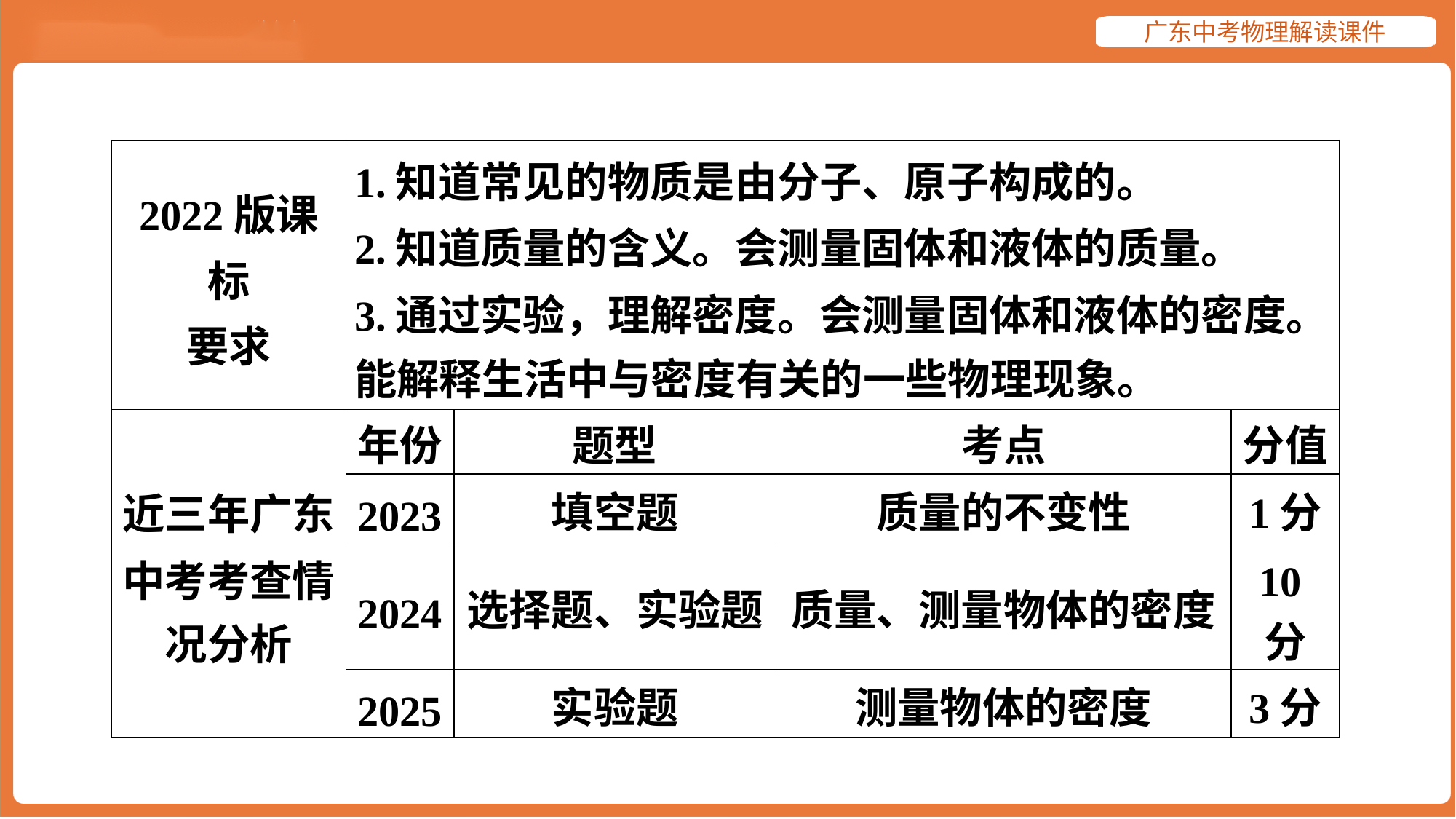

| 2022版课标 要求 | 1.知道常见的物质是由分子、原子构成的。 2.知道质量的含义。会测量固体和液体的质量。 3.通过实验，理解密度。会测量固体和液体的密度。 能解释生活中与密度有关的一些物理现象。 |  |  |  |
| --- | --- | --- | --- | --- |
| 近三年广东 中考考查情 况分析 | 年份 | 题型 | 考点 | 分值 |
|  | 2023 | 填空题 | 质量的不变性 | 1分 |
|  | 2024 | 选择题、实验题 | 质量、测量物体的密度 | 10分 |
|  | 2025 | 实验题 | 测量物体的密度 | 3分 |